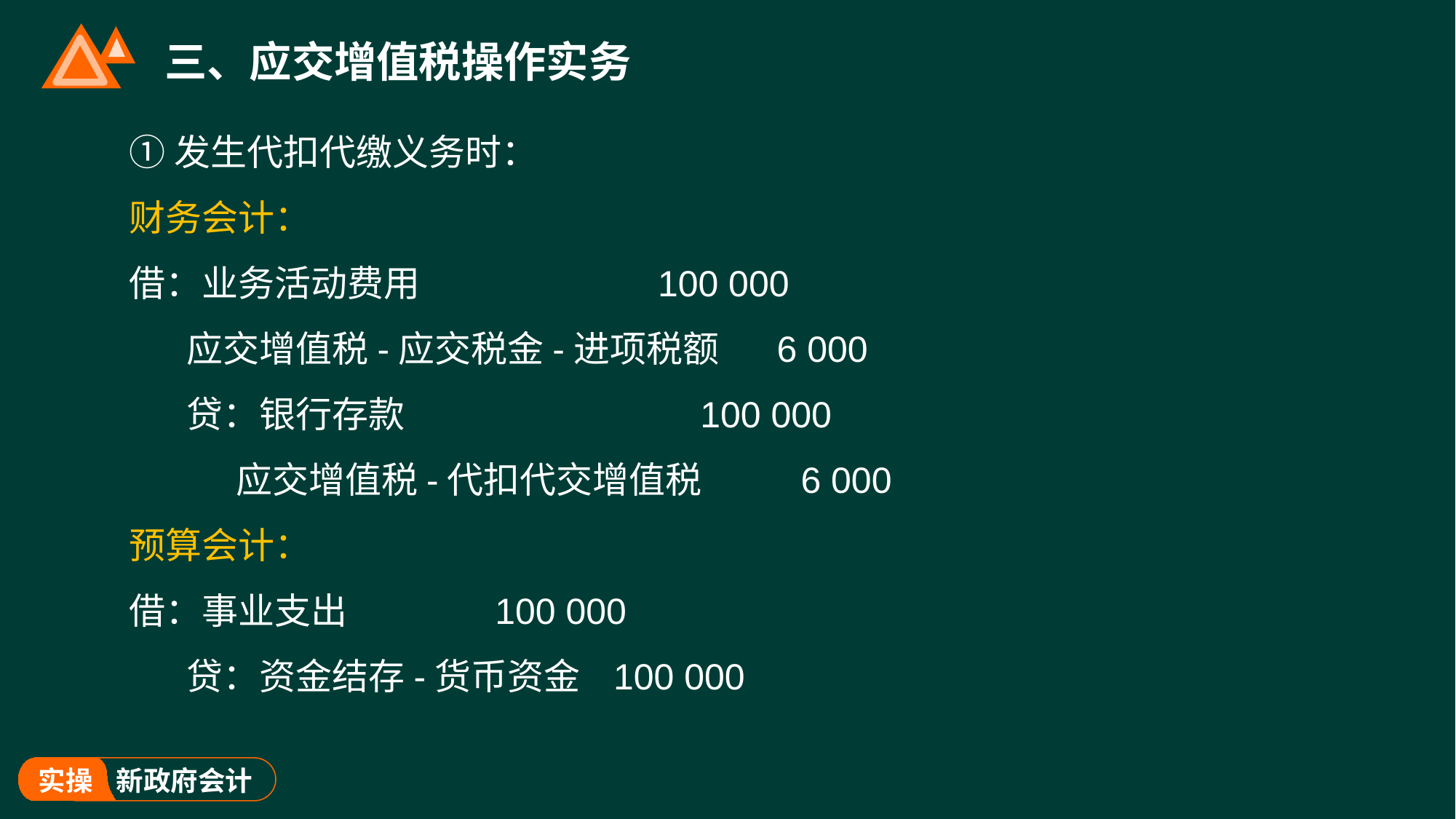

# 三、应交增值税操作实务
①发生代扣代缴义务时：
财务会计：
借：业务活动费用                            100 000
      应交增值税-应交税金-进项税额      6 000
      贷：银行存款                                   100 000
            应交增值税-代扣代交增值税           6 000
预算会计：
借：事业支出                 100 000
      贷：资金结存-货币资金   100 000